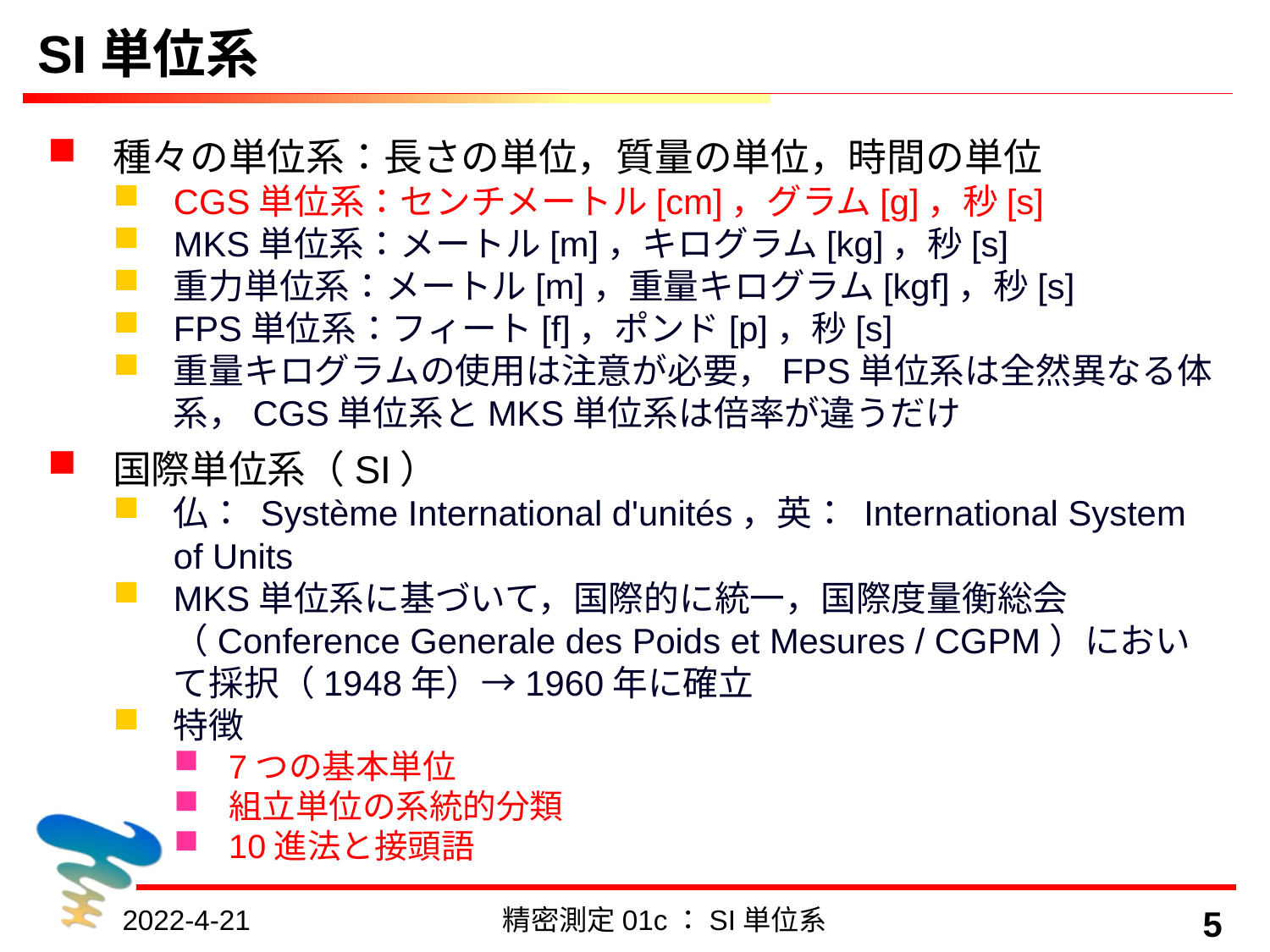

# SI単位系
種々の単位系：長さの単位，質量の単位，時間の単位
CGS単位系：センチメートル[cm]，グラム[g]，秒[s]
MKS単位系：メートル[m]，キログラム[kg]，秒[s]
重力単位系：メートル[m]，重量キログラム[kgf]，秒[s]
FPS単位系：フィート[f]，ポンド[p]，秒[s]
重量キログラムの使用は注意が必要，FPS単位系は全然異なる体系，CGS単位系とMKS単位系は倍率が違うだけ
国際単位系（SI）
仏： Système International d'unités，英： International System of Units
MKS単位系に基づいて，国際的に統一，国際度量衡総会（Conference Generale des Poids et Mesures / CGPM）において採択（1948年）→1960年に確立
特徴
7つの基本単位
組立単位の系統的分類
10進法と接頭語
2022-4-21
精密測定01c：SI単位系
5